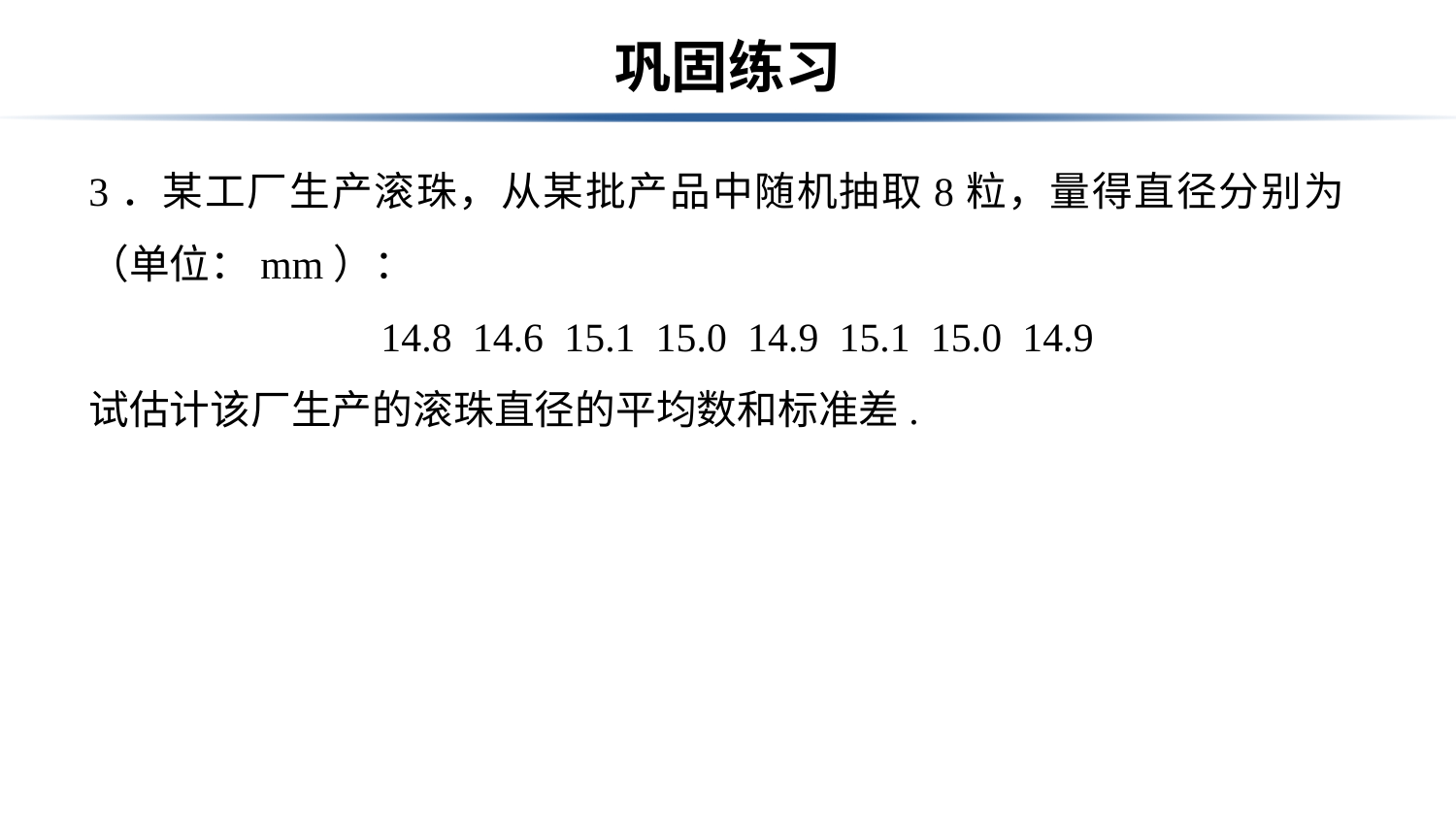

# 巩固练习
3．某工厂生产滚珠，从某批产品中随机抽取8粒，量得直径分别为（单位：mm）：
14.8  14.6  15.1  15.0  14.9  15.1  15.0  14.9
试估计该厂生产的滚珠直径的平均数和标准差.